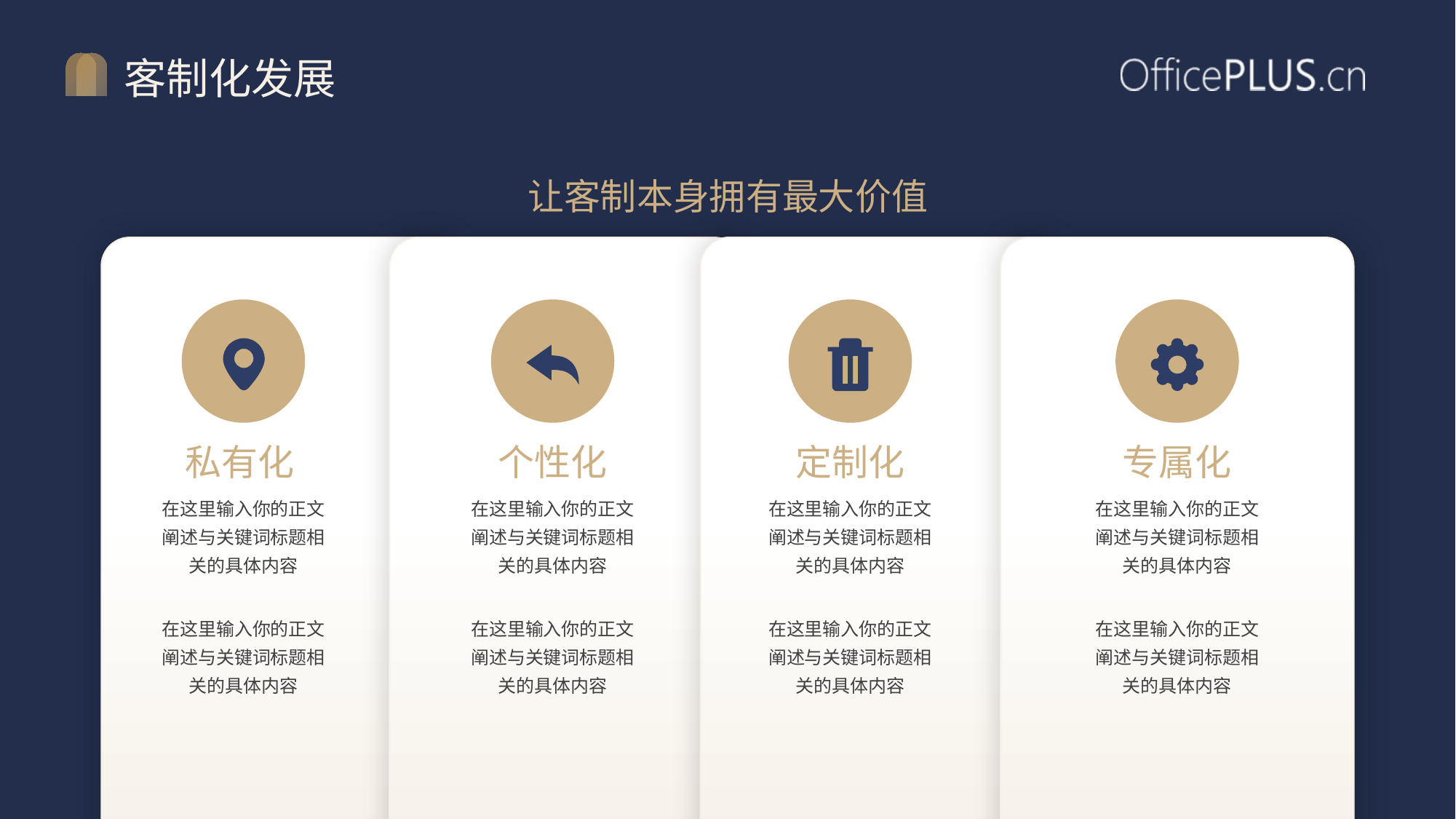

# 客制化发展
让客制本身拥有最大价值

私有化
个性化
定制化
专属化
在这里输入你的正文阐述与关键词标题相关的具体内容
在这里输入你的正文阐述与关键词标题相关的具体内容
在这里输入你的正文阐述与关键词标题相关的具体内容
在这里输入你的正文阐述与关键词标题相关的具体内容
在这里输入你的正文阐述与关键词标题相关的具体内容
在这里输入你的正文阐述与关键词标题相关的具体内容
在这里输入你的正文阐述与关键词标题相关的具体内容
在这里输入你的正文阐述与关键词标题相关的具体内容